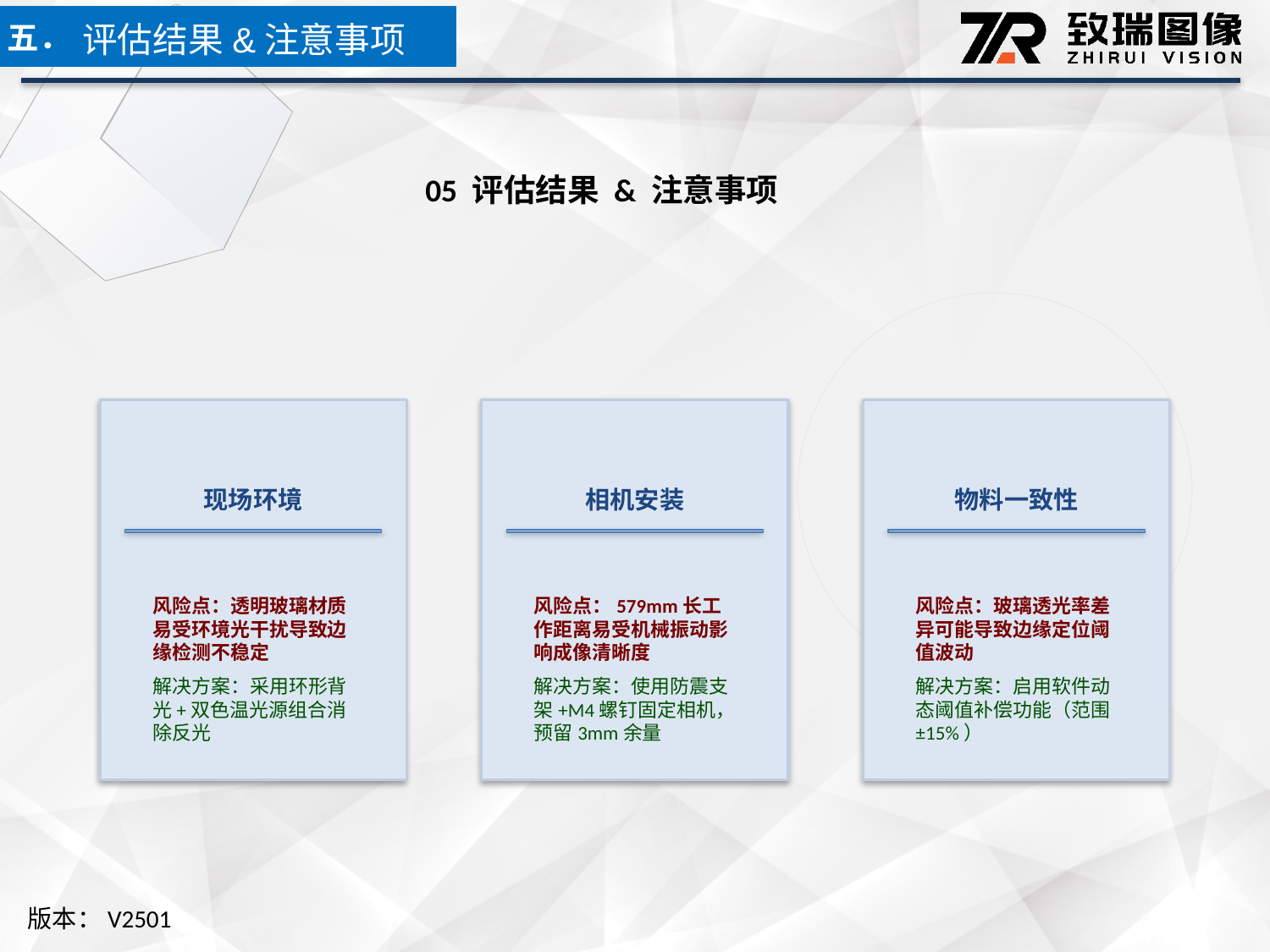

五．
评估结果&注意事项

05 评估结果 & 注意事项

现场环境

相机安装

物料一致性

风险点：透明玻璃材质易受环境光干扰导致边缘检测不稳定
解决方案：采用环形背光+双色温光源组合消除反光

风险点：579mm长工作距离易受机械振动影响成像清晰度
解决方案：使用防震支架+M4螺钉固定相机，预留3mm余量

风险点：玻璃透光率差异可能导致边缘定位阈值波动
解决方案：启用软件动态阈值补偿功能（范围±15%）